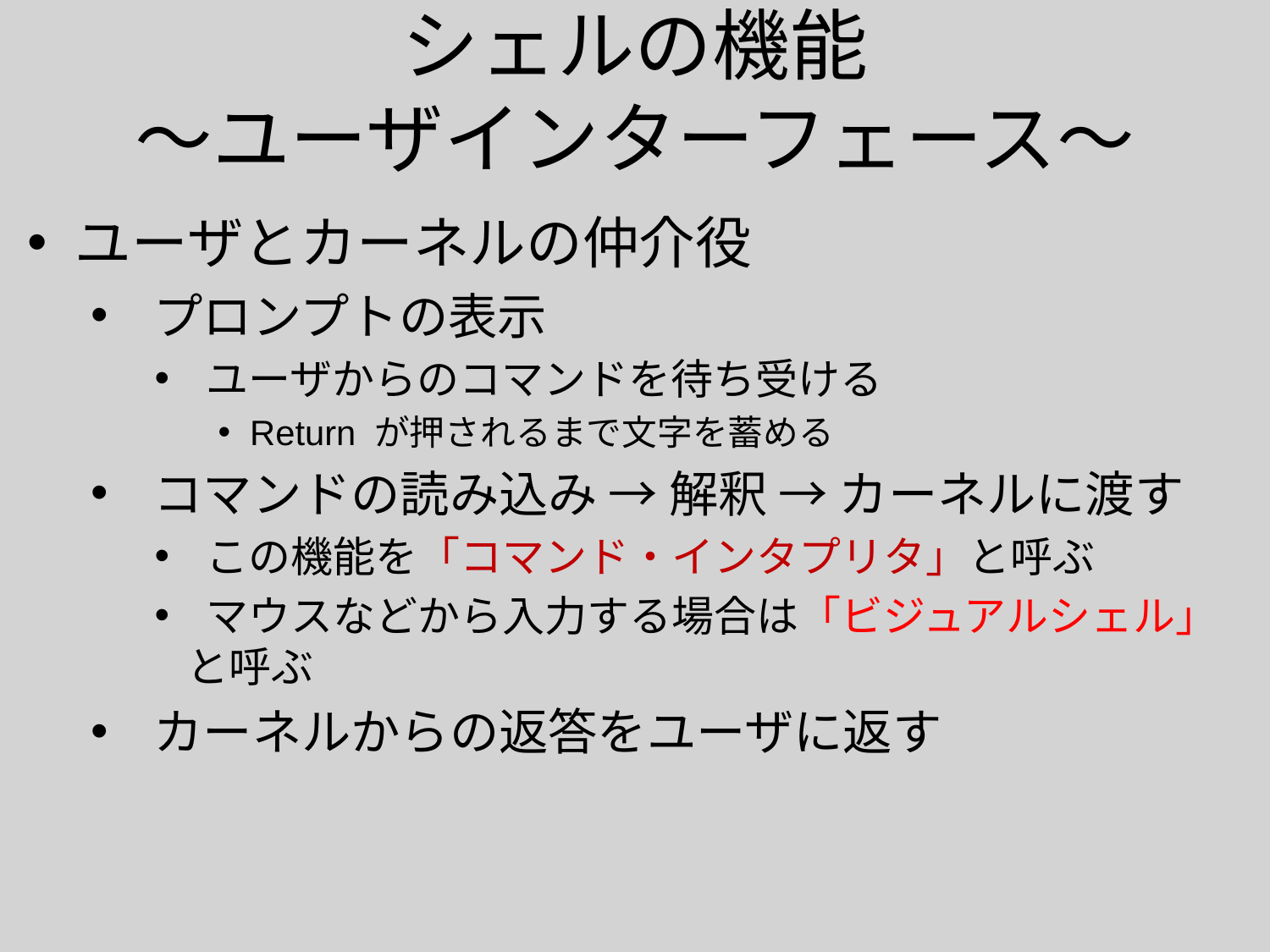

# シェルの機能 〜ユーザインターフェース〜
ユーザとカーネルの仲介役
 プロンプトの表示
 ユーザからのコマンドを待ち受ける
Return が押されるまで文字を蓄める
 コマンドの読み込み → 解釈 → カーネルに渡す
 この機能を「コマンド・インタプリタ」と呼ぶ
 マウスなどから入力する場合は「ビジュアルシェル」と呼ぶ
 カーネルからの返答をユーザに返す